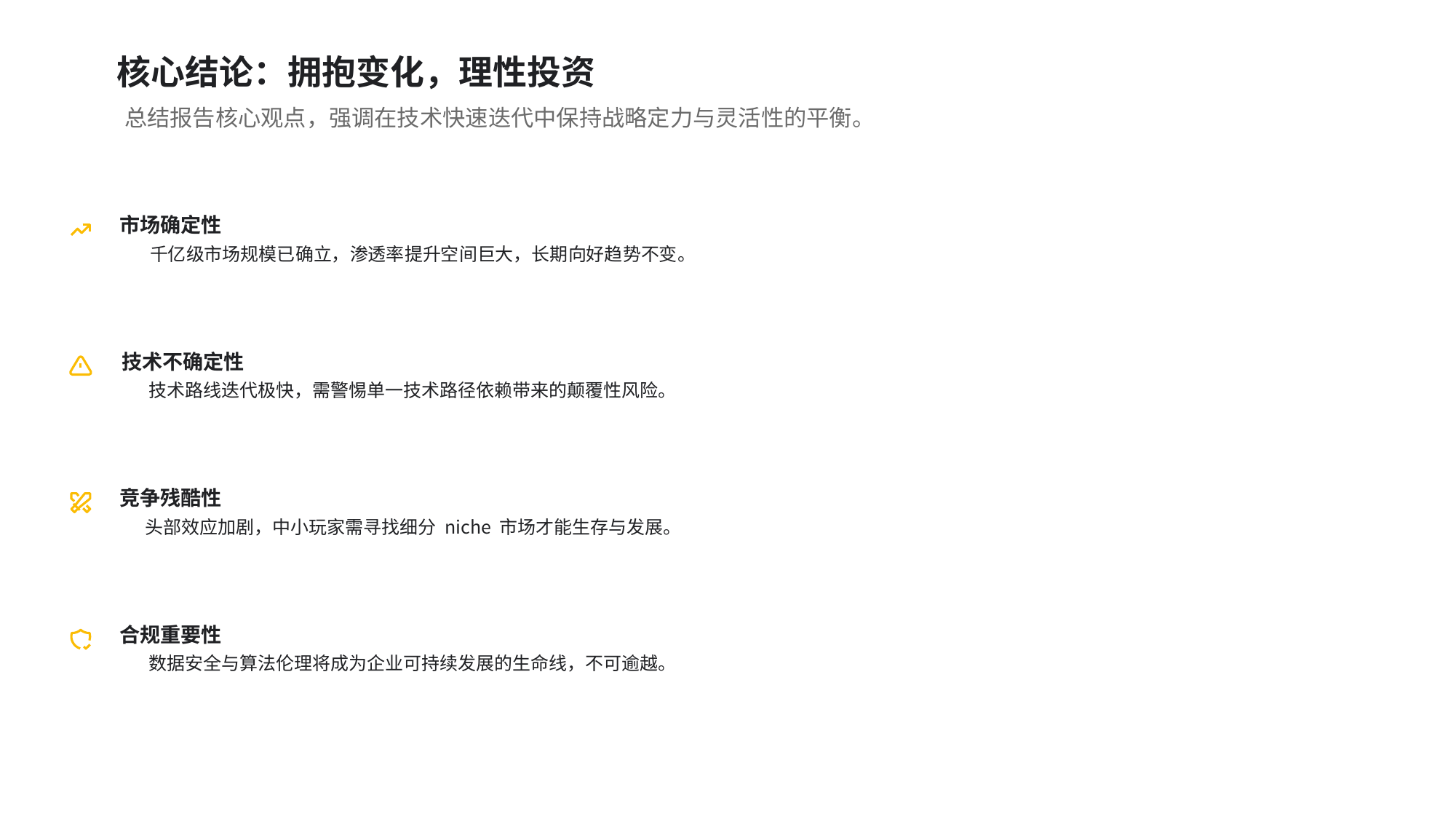

核心结论：拥抱变化，理性投资
总结报告核心观点，强调在技术快速迭代中保持战略定力与灵活性的平衡。
市场确定性

千亿级市场规模已确立，渗透率提升空间巨大，长期向好趋势不变。
技术不确定性

技术路线迭代极快，需警惕单一技术路径依赖带来的颠覆性风险。
竞争残酷性

头部效应加剧，中小玩家需寻找细分 niche 市场才能生存与发展。
合规重要性

数据安全与算法伦理将成为企业可持续发展的生命线，不可逾越。